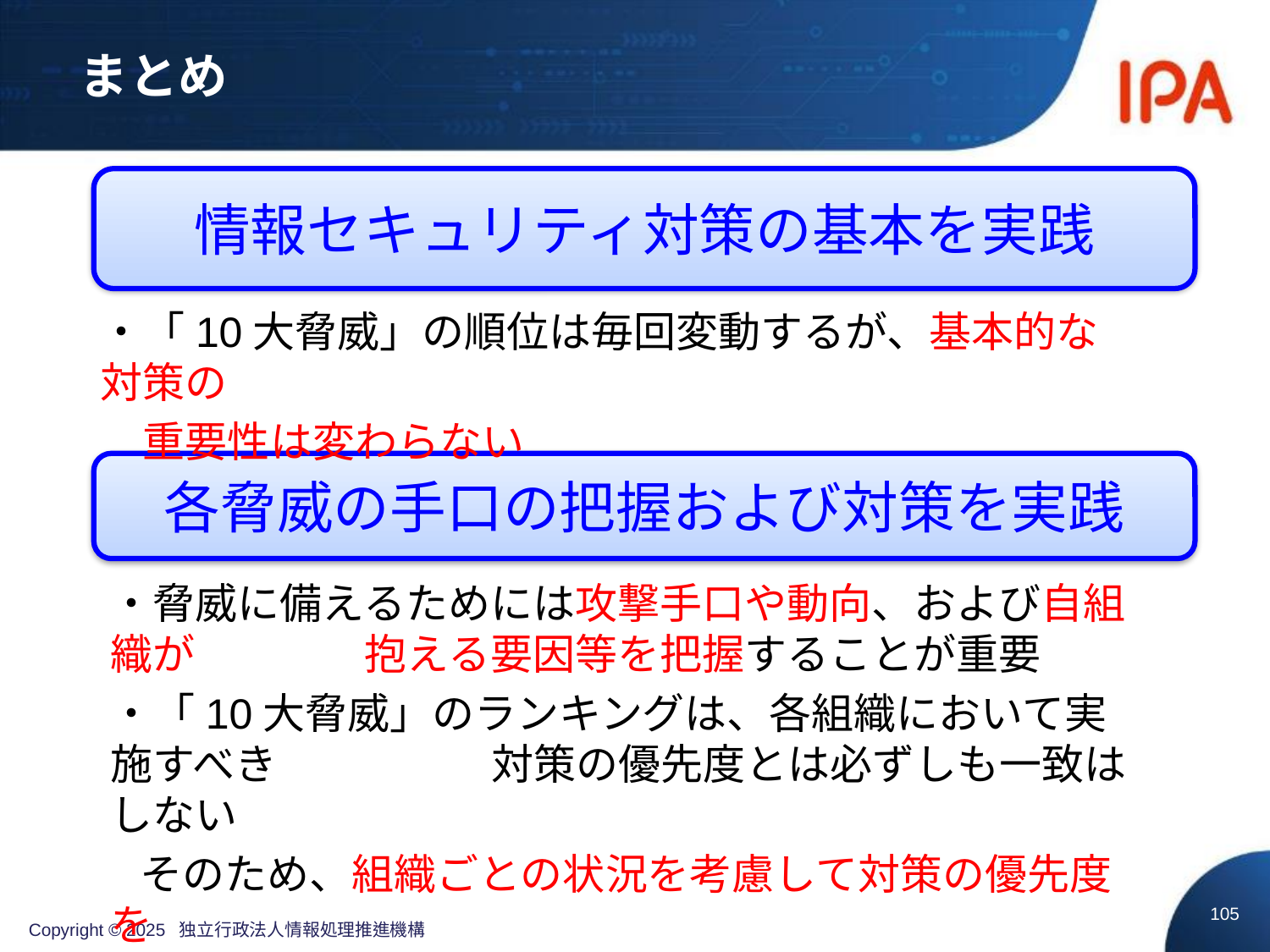

# まとめ
情報セキュリティ対策の基本を実践
・「10大脅威」の順位は毎回変動するが、基本的な対策の
　重要性は変わらない
各脅威の手口の把握および対策を実践
・脅威に備えるためには攻撃手口や動向、および自組織が		抱える要因等を把握することが重要
・「10大脅威」のランキングは、各組織において実施すべき		対策の優先度とは必ずしも一致はしない
  そのため、組織ごとの状況を考慮して対策の優先度を
  決定する

105
Copyright © 2025  独立行政法人情報処理推進機構